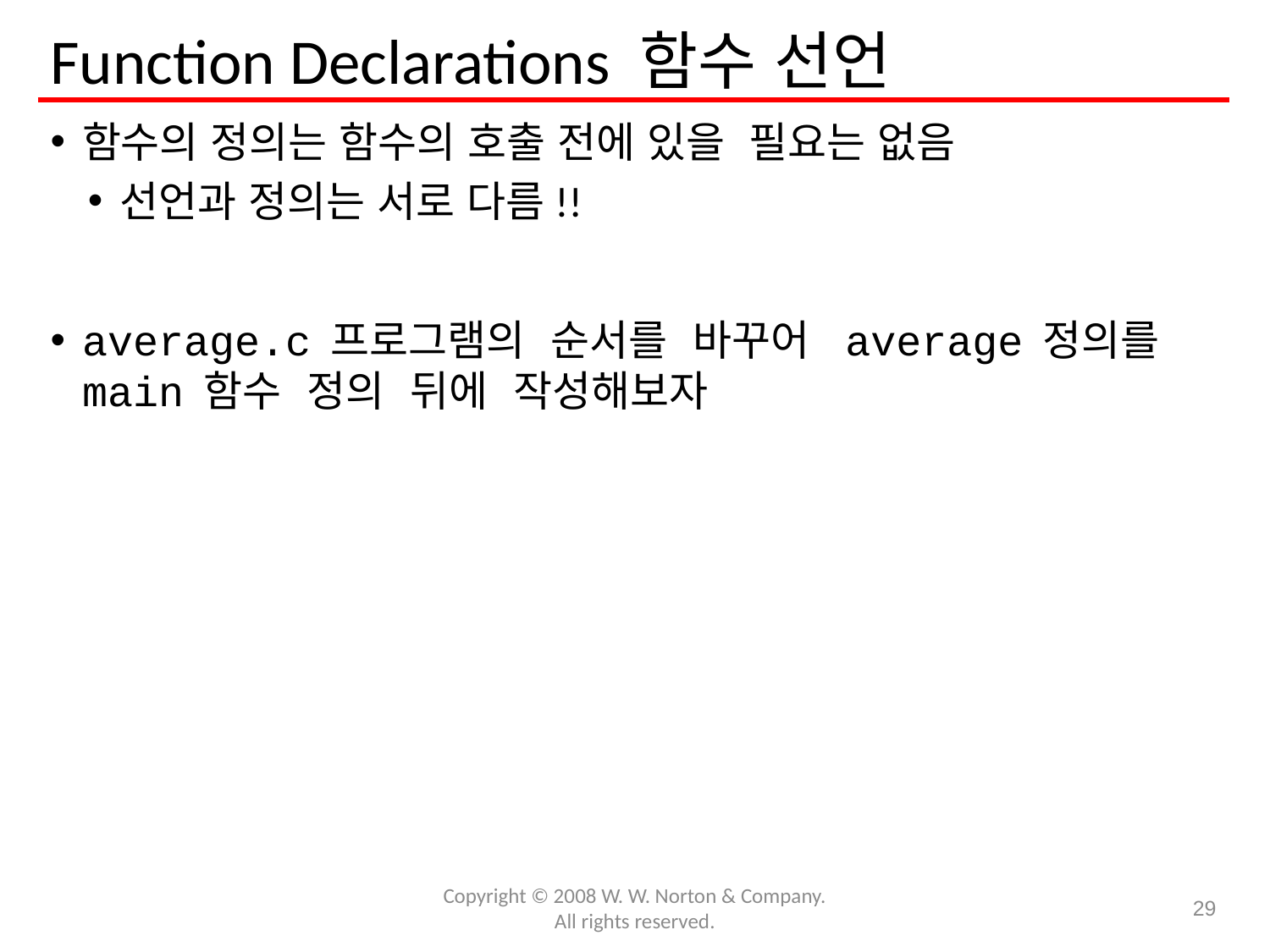

# Function Declarations 함수 선언
함수의 정의는 함수의 호출 전에 있을  필요는 없음
선언과 정의는 서로 다름!!

average.c 프로그램의 순서를 바꾸어 average 정의를 main 함수 정의 뒤에 작성해보자
Copyright © 2008 W. W. Norton & Company.
All rights reserved.
29